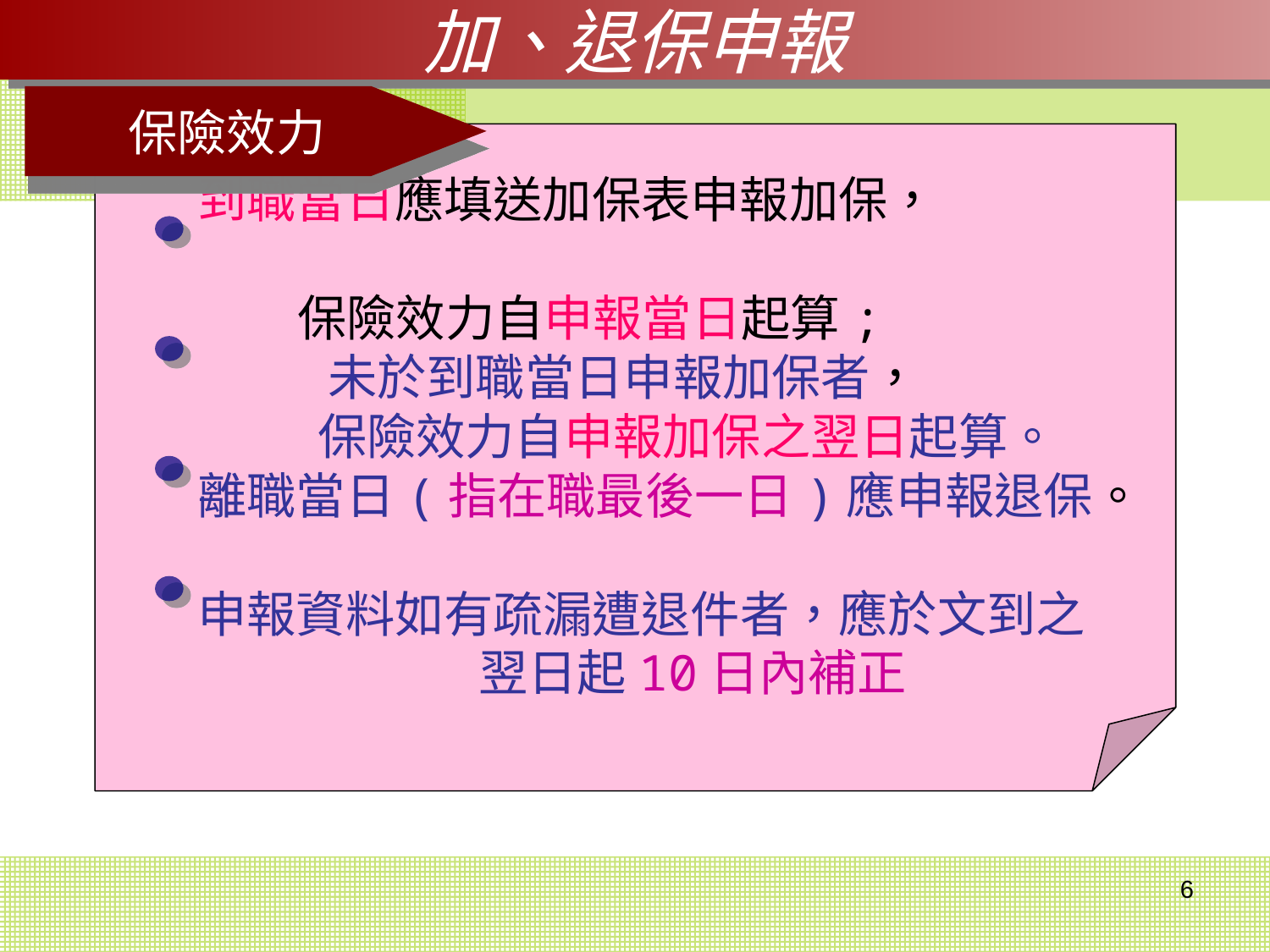

加、退保申報
保險效力

到職當日應填送加保表申報加保，
        保險效力自申報當日起算;             未於到職當日申報加保者，
  保險效力自申報加保之翌日起算。
離職當日(指在職最後一日)應申報退保。

申報資料如有疏漏遭退件者，應於文到之
   翌日起10日內補正

6